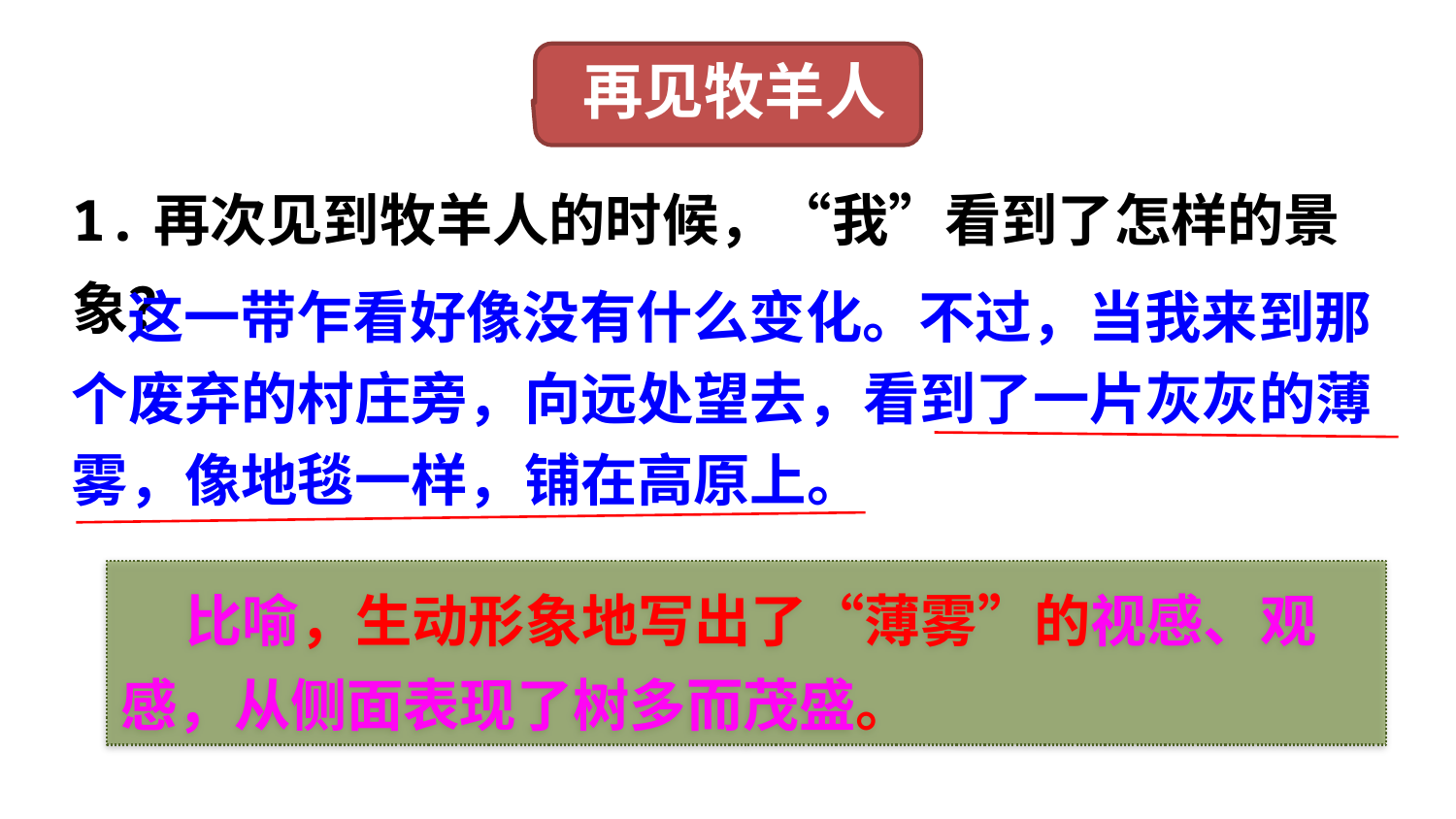

再见牧羊人
1.再次见到牧羊人的时候，“我”看到了怎样的景象？
    这一带乍看好像没有什么变化。不过，当我来到那个废弃的村庄旁，向远处望去，看到了一片灰灰的薄雾，像地毯一样，铺在高原上。
    比喻，生动形象地写出了“薄雾”的视感、观感，从侧面表现了树多而茂盛。